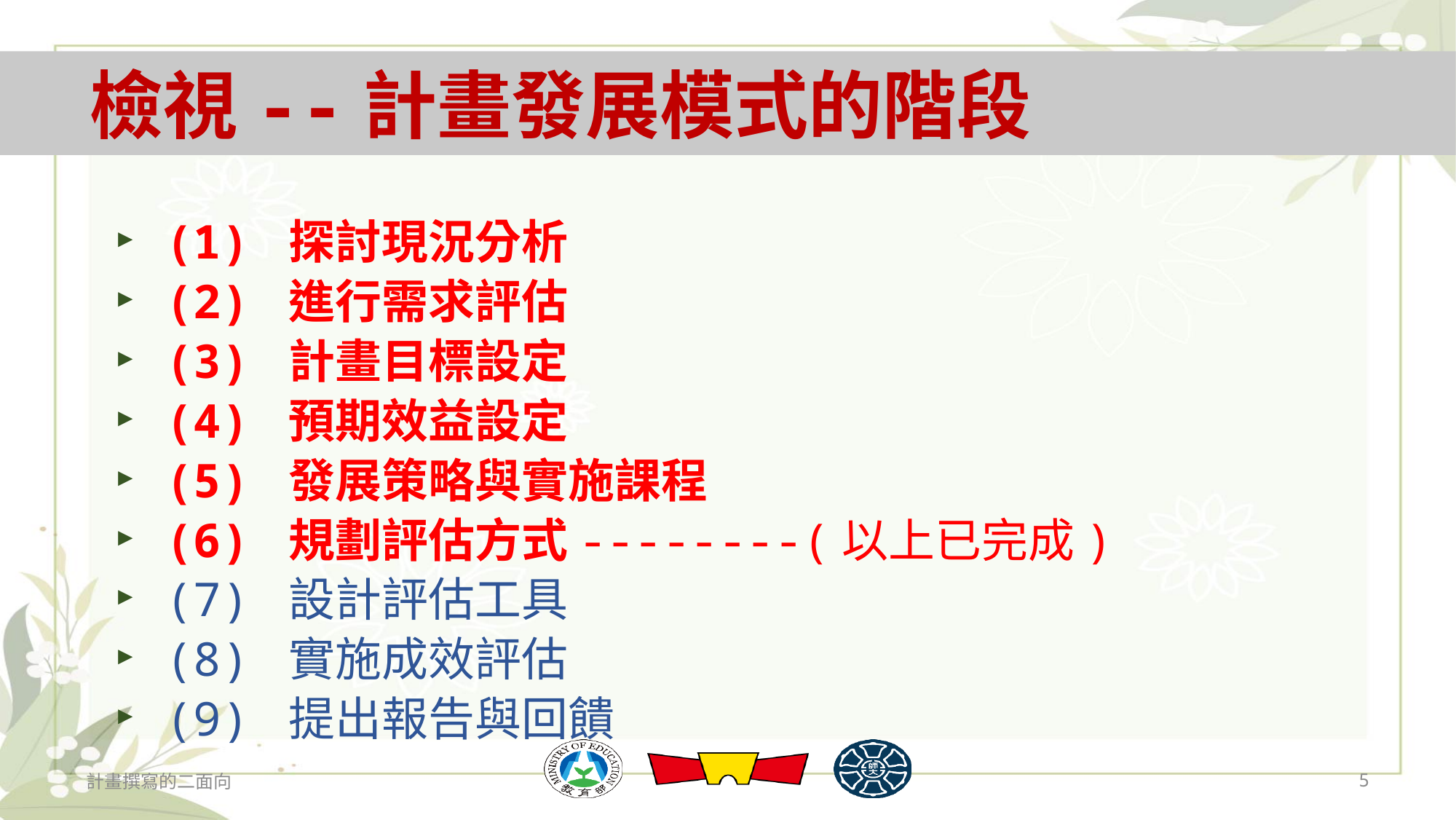

# 檢視--計畫發展模式的階段
(1) 探討現況分析
(2) 進行需求評估
(3) 計畫目標設定
(4) 預期效益設定
(5) 發展策略與實施課程
(6) 規劃評估方式--------(以上已完成)
(7) 設計評估工具
(8) 實施成效評估
(9) 提出報告與回饋
計畫撰寫的二面向
5